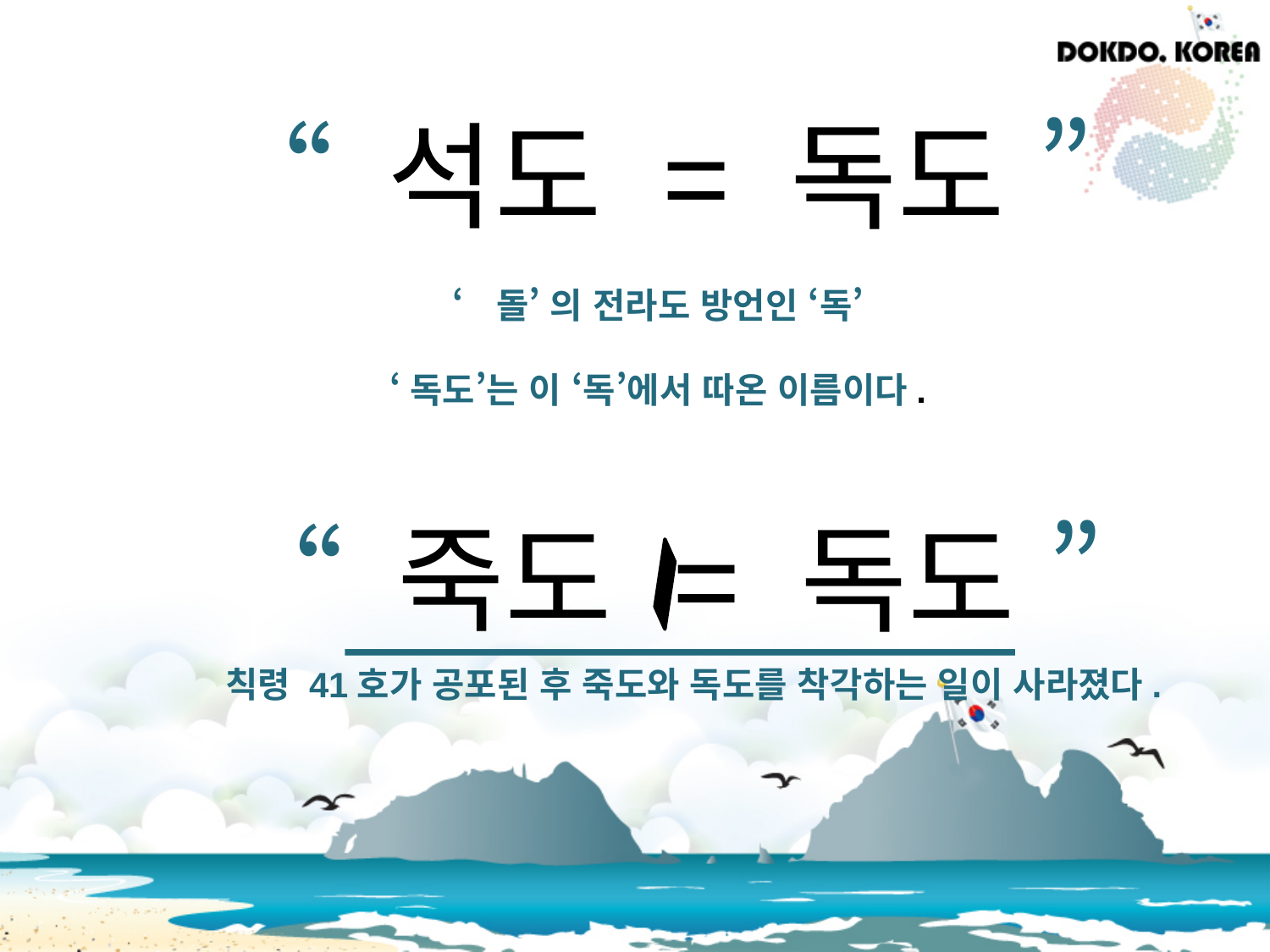

“ 석도 = 독도 ”
‘돌’ 의 전라도 방언인 ‘독’

‘독도’는 이 ‘독’에서 따온 이름이다.
“ 죽도 = 독도 ”

칙령 41호가 공포된 후 죽도와 독도를 착각하는 일이 사라졌다.